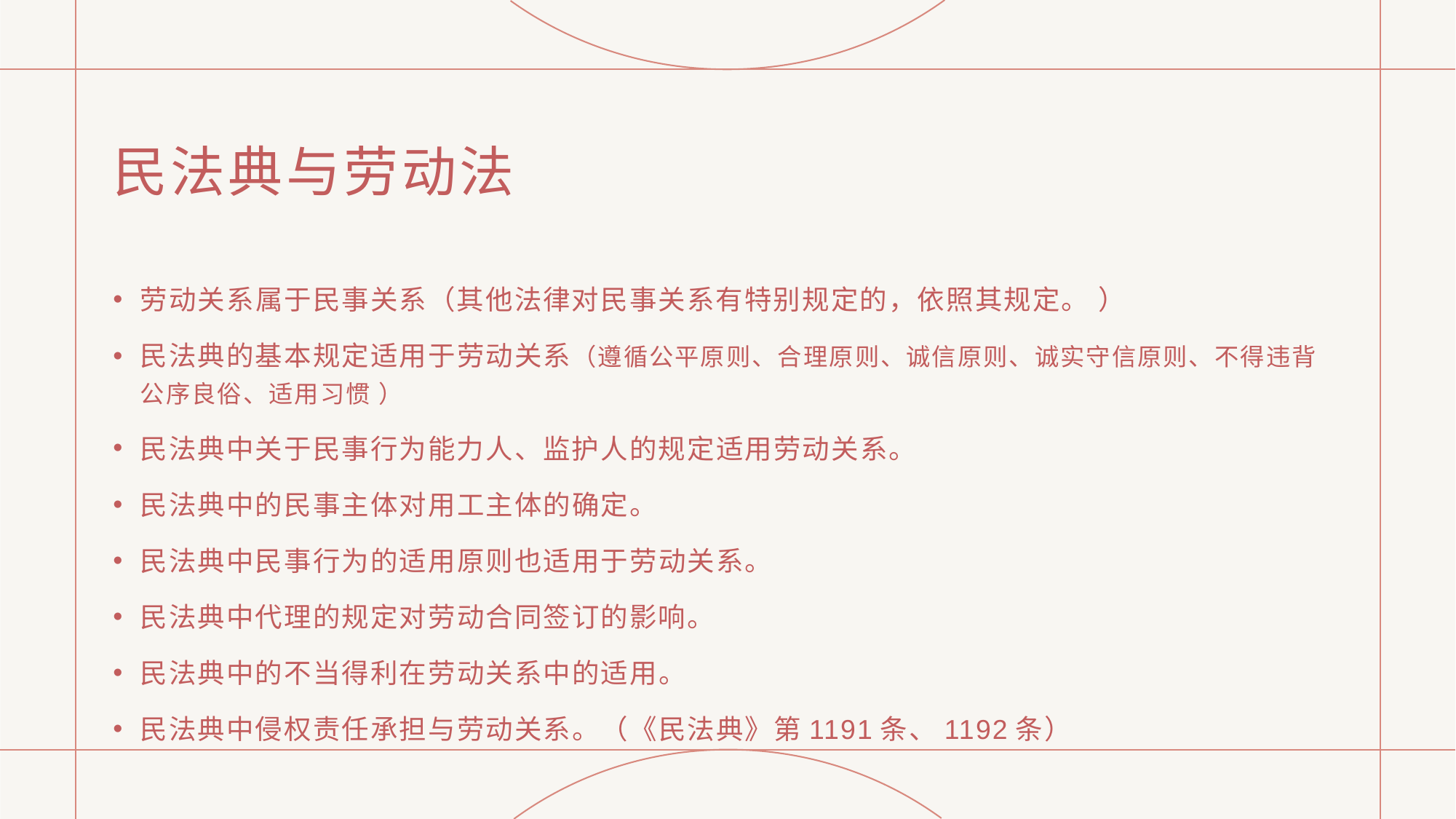

# 民法典与劳动法
劳动关系属于民事关系（其他法律对民事关系有特别规定的，依照其规定。 ）
民法典的基本规定适用于劳动关系（遵循公平原则、合理原则、诚信原则、诚实守信原则、不得违背公序良俗、适用习惯 ）
民法典中关于民事行为能力人、监护人的规定适用劳动关系。
民法典中的民事主体对用工主体的确定。
民法典中民事行为的适用原则也适用于劳动关系。
民法典中代理的规定对劳动合同签订的影响。
民法典中的不当得利在劳动关系中的适用。
民法典中侵权责任承担与劳动关系。（《民法典》第1191条、1192条）